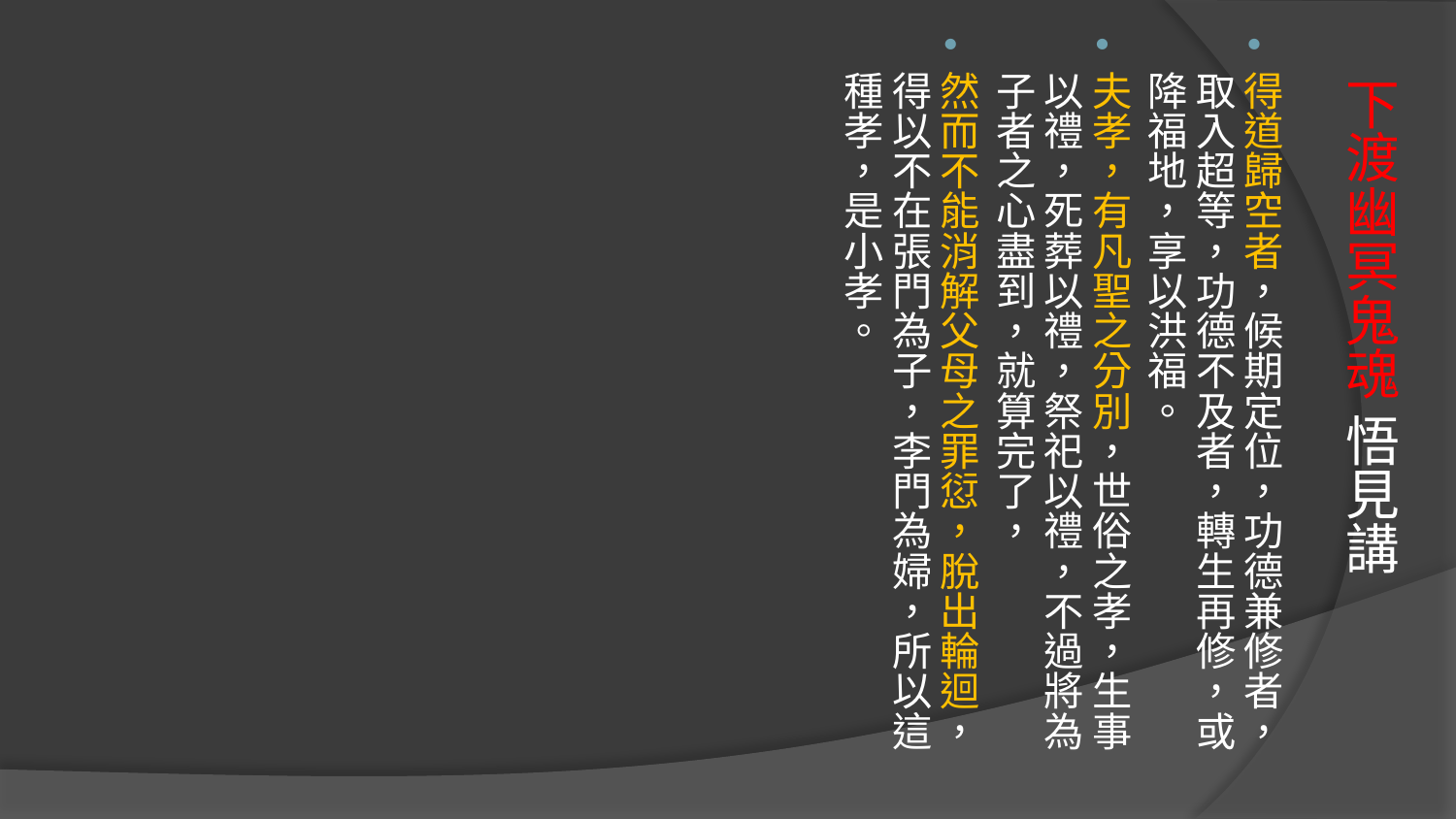

得道歸空者，候期定位，功德兼修者，取入超等，功德不及者，轉生再修，或降福地，享以洪福。
夫孝，有凡聖之分別，世俗之孝，生事以禮，死葬以禮，祭祀以禮，不過將為子者之心盡到，就算完了，
然而不能消解父母之罪愆，脫出輪迴，得以不在張門為子，李門為婦，所以這種孝，是小孝。

# 下渡幽冥鬼魂 悟見講